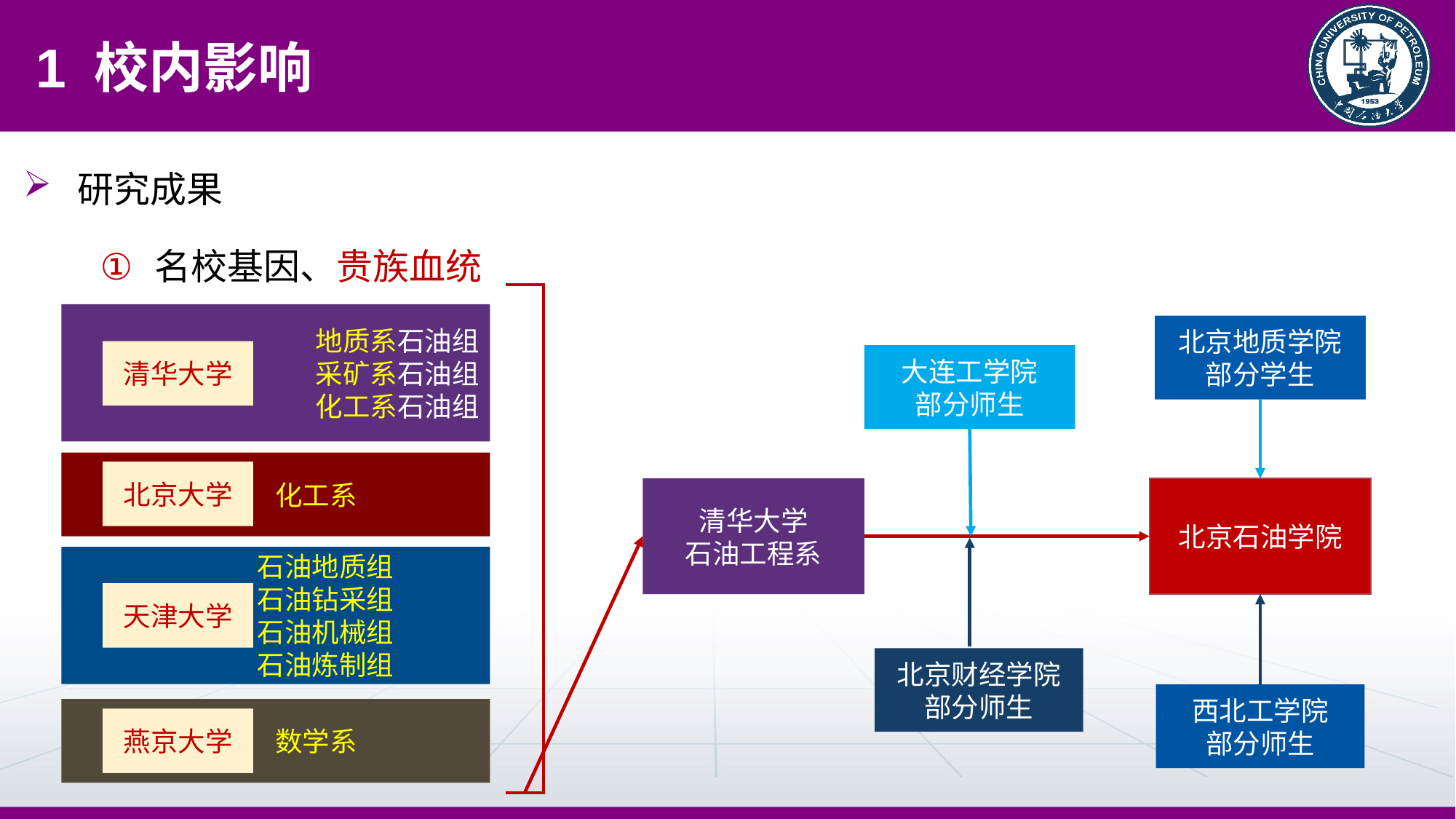

1 校内影响
研究成果
名校基因、贵族血统

地质系石油组
采矿系石油组
化工系石油组
清华大学
北京地质学院
部分学生
大连工学院
部分师生
            化工系
北京大学
清华大学
石油工程系
北京石油学院
               石油地质组
               石油钻采组
               石油机械组
               石油炼制组
天津大学
北京财经学院
部分师生
西北工学院
部分师生
            数学系
燕京大学